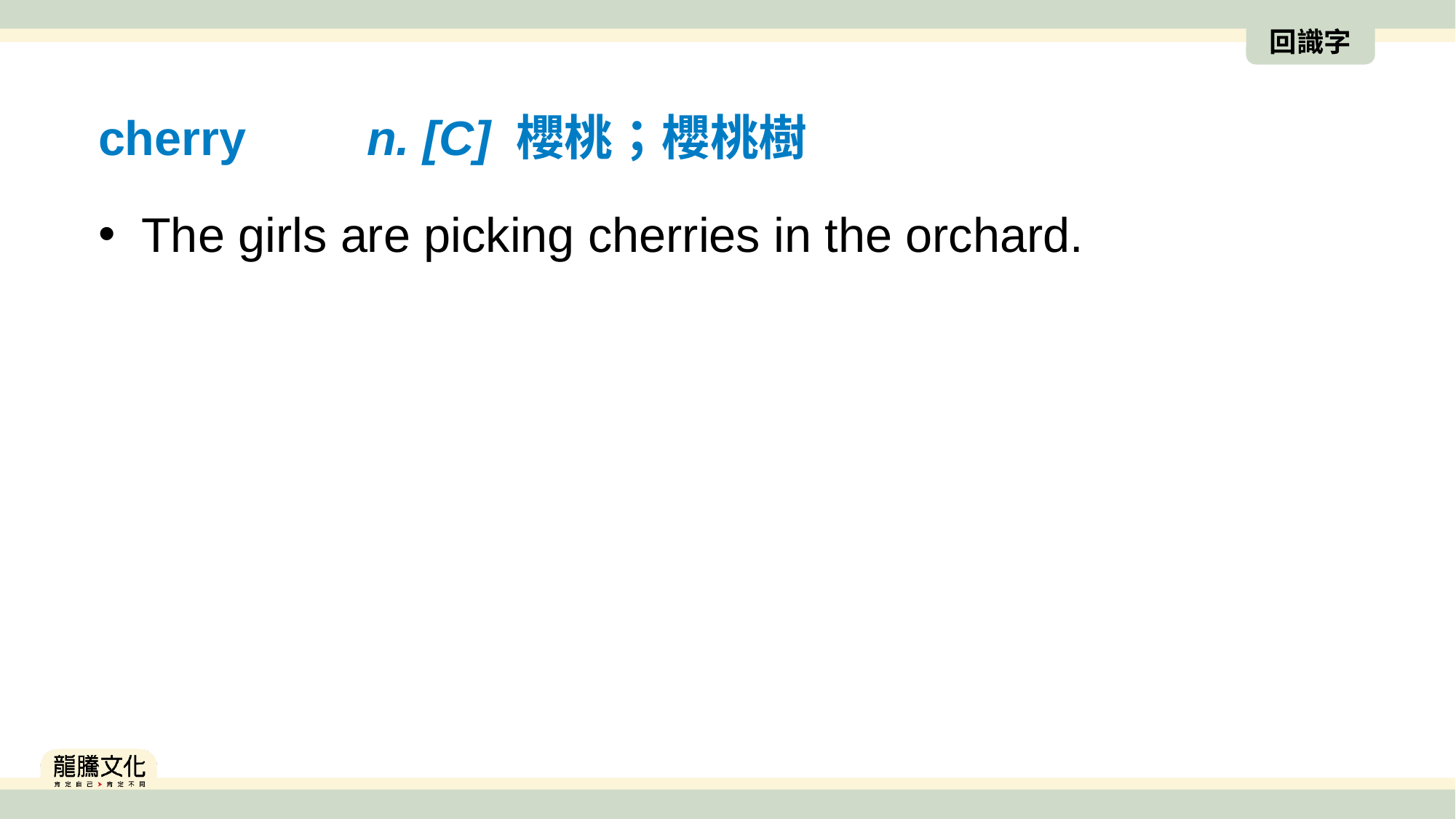

回識字
cherry　　n. [C] 櫻桃；櫻桃樹
The girls are picking cherries in the orchard.